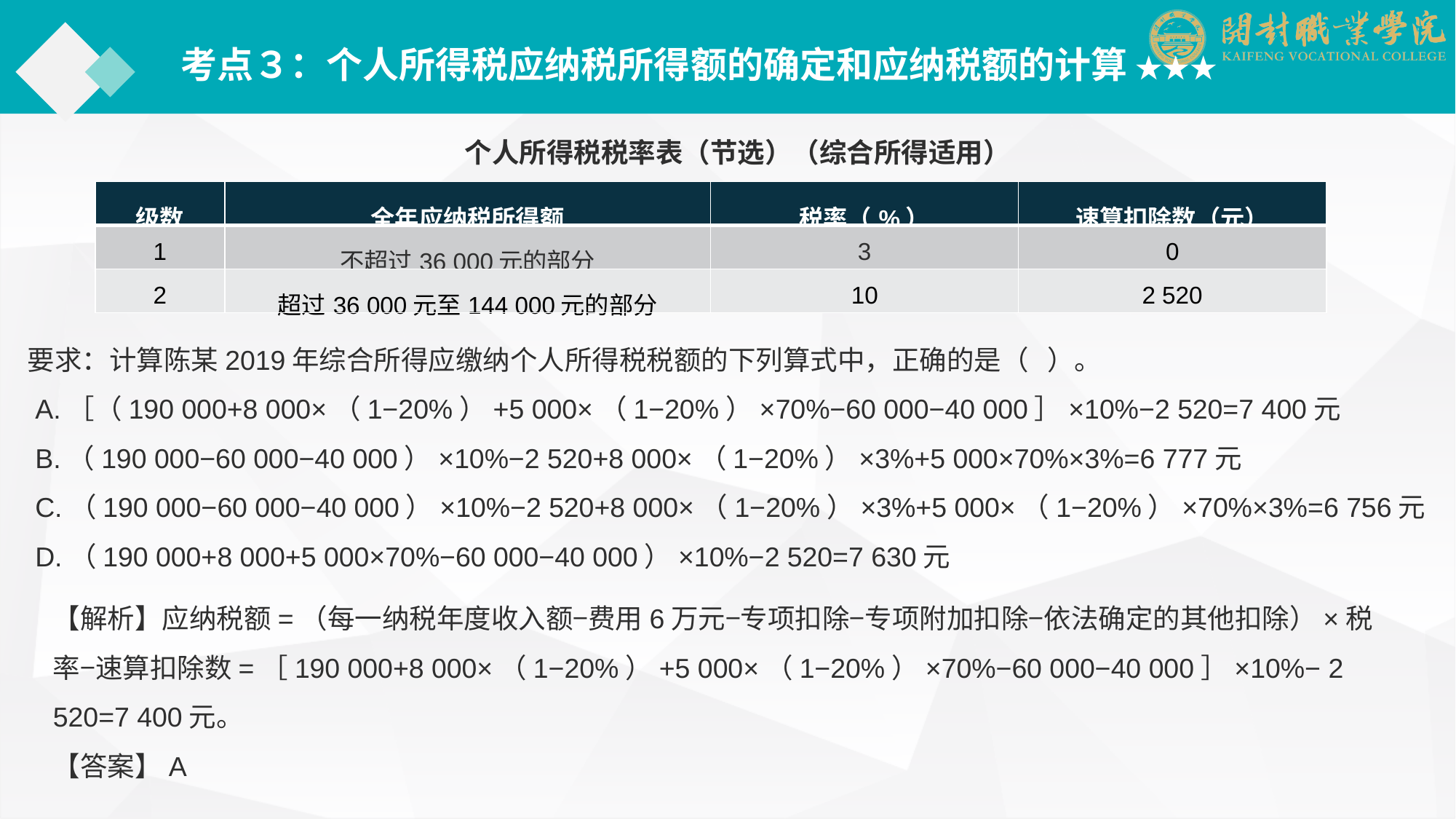

考点３：个人所得税应纳税所得额的确定和应纳税额的计算 ★★★
个人所得税税率表（节选）（综合所得适用）
| 级数 | 全年应纳税所得额 | 税率（%） | 速算扣除数（元） |
| --- | --- | --- | --- |
| 1 | 不超过36 000元的部分 | 3 | 0 |
| 2 | 超过36 000元至144 000元的部分 | 10 | 2 520 |
要求：计算陈某2019年综合所得应缴纳个人所得税税额的下列算式中，正确的是（   ）。
 A.［（190 000+8 000×（1−20%）+5 000×（1−20%）×70%−60 000−40 000］×10%−2 520=7 400元
 B.（190 000−60 000−40 000）×10%−2 520+8 000×（1−20%）×3%+5 000×70%×3%=6 777元
 C.（190 000−60 000−40 000）×10%−2 520+8 000×（1−20%）×3%+5 000×（1−20%）×70%×3%=6 756元
 D.（190 000+8 000+5 000×70%−60 000−40 000）×10%−2 520=7 630元
【解析】应纳税额=（每一纳税年度收入额−费用6万元−专项扣除−专项附加扣除−依法确定的其他扣除）×税率−速算扣除数=［190 000+8 000×（1−20%）+5 000×（1−20%）×70%−60 000−40 000］×10%− 2 520=7 400元。
【答案】A